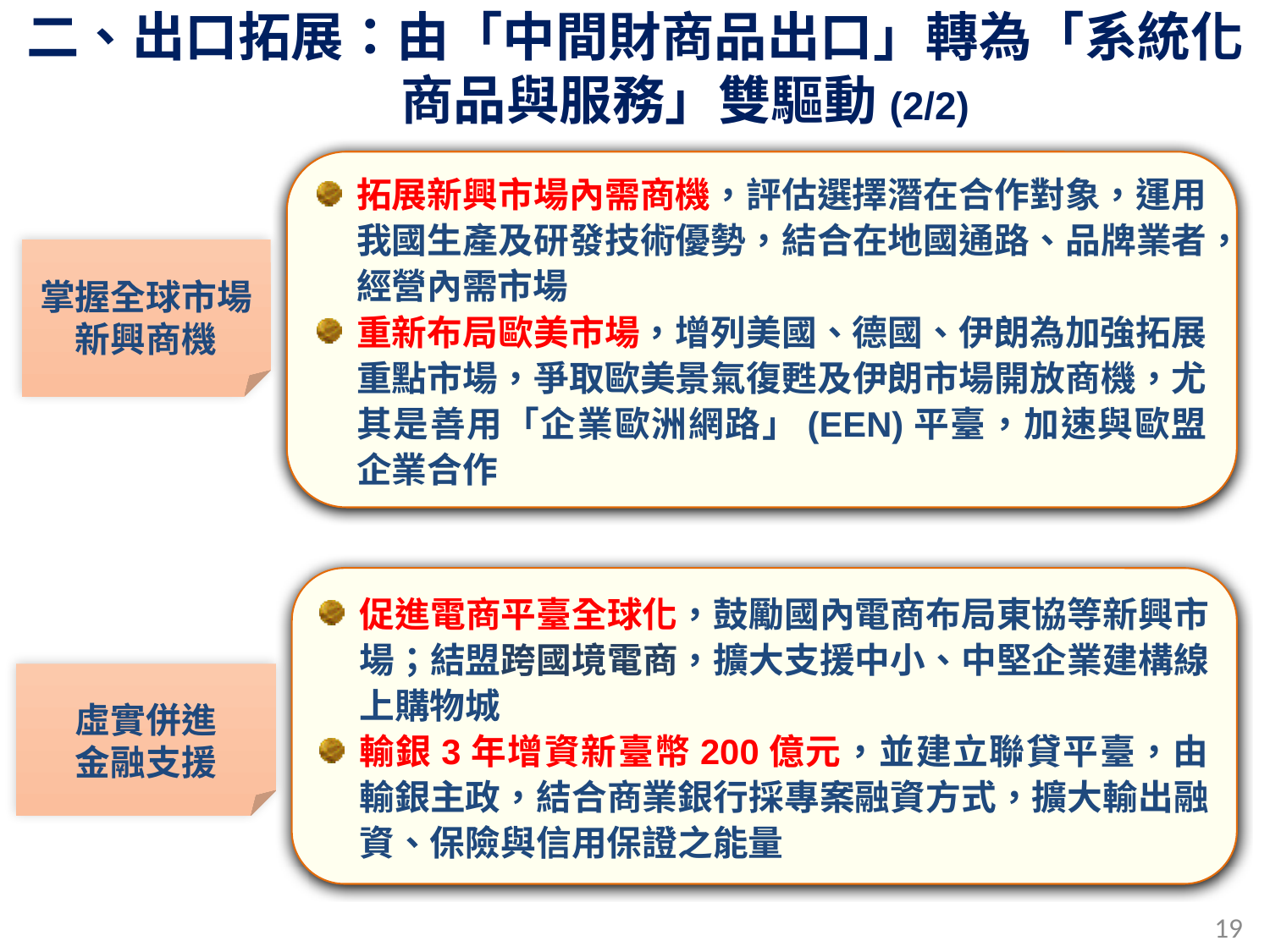

二、出口拓展：由「中間財商品出口」轉為「系統化商品與服務」雙驅動(2/2)
拓展新興市場內需商機，評估選擇潛在合作對象，運用我國生產及研發技術優勢，結合在地國通路、品牌業者，經營內需市場
重新布局歐美市場，增列美國、德國、伊朗為加強拓展重點市場，爭取歐美景氣復甦及伊朗市場開放商機，尤其是善用「企業歐洲網路」(EEN)平臺，加速與歐盟企業合作

掌握全球市場新興商機

虛實併進
金融支援
促進電商平臺全球化，鼓勵國內電商布局東協等新興市場；結盟跨國境電商，擴大支援中小、中堅企業建構線上購物城
輸銀3年增資新臺幣200億元，並建立聯貸平臺，由輸銀主政，結合商業銀行採專案融資方式，擴大輸出融資、保險與信用保證之能量
19